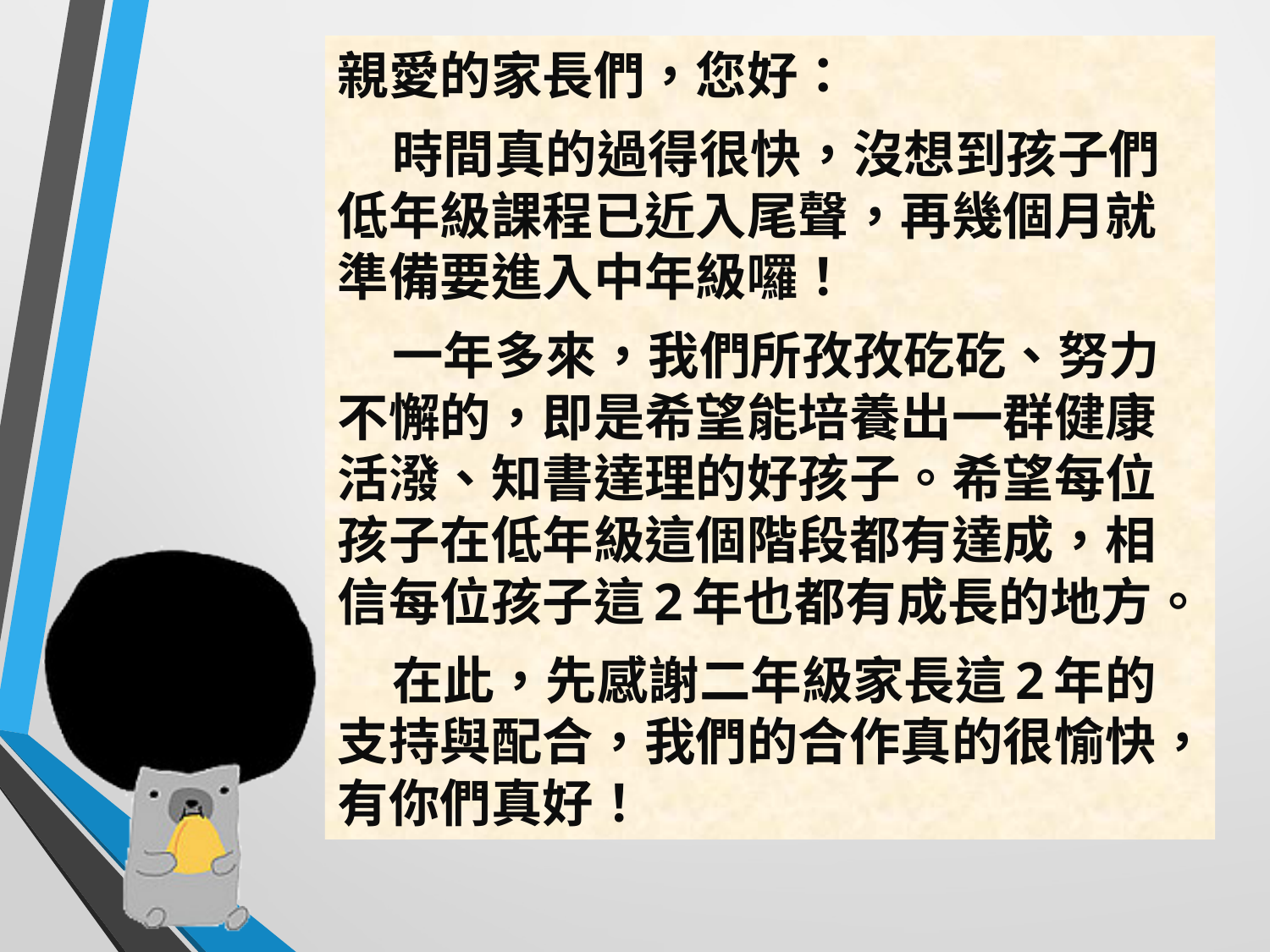

親愛的家長們，您好：
    時間真的過得很快，沒想到孩子們低年級課程已近入尾聲，再幾個月就準備要進入中年級囉！
    一年多來，我們所孜孜矻矻、努力不懈的，即是希望能培養出一群健康活潑、知書達理的好孩子。希望每位孩子在低年級這個階段都有達成，相信每位孩子這2年也都有成長的地方。
    在此，先感謝二年級家長這2年的支持與配合，我們的合作真的很愉快，有你們真好！